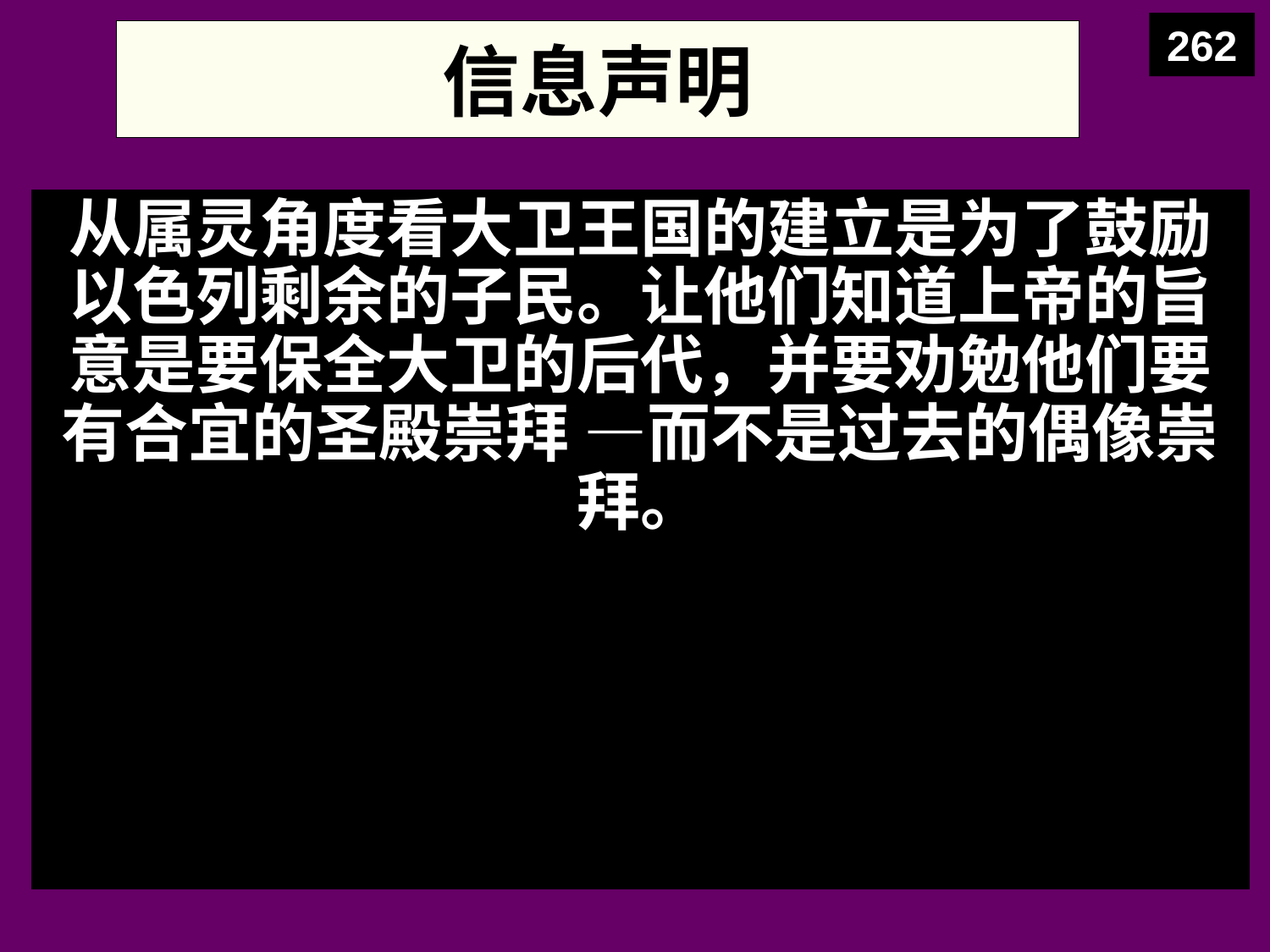

262
# 信息声明
从属灵角度看大卫王国的建立是为了鼓励以色列剩余的子民。让他们知道上帝的旨意是要保全大卫的后代，并要劝勉他们要有合宜的圣殿崇拜 —而不是过去的偶像崇拜。